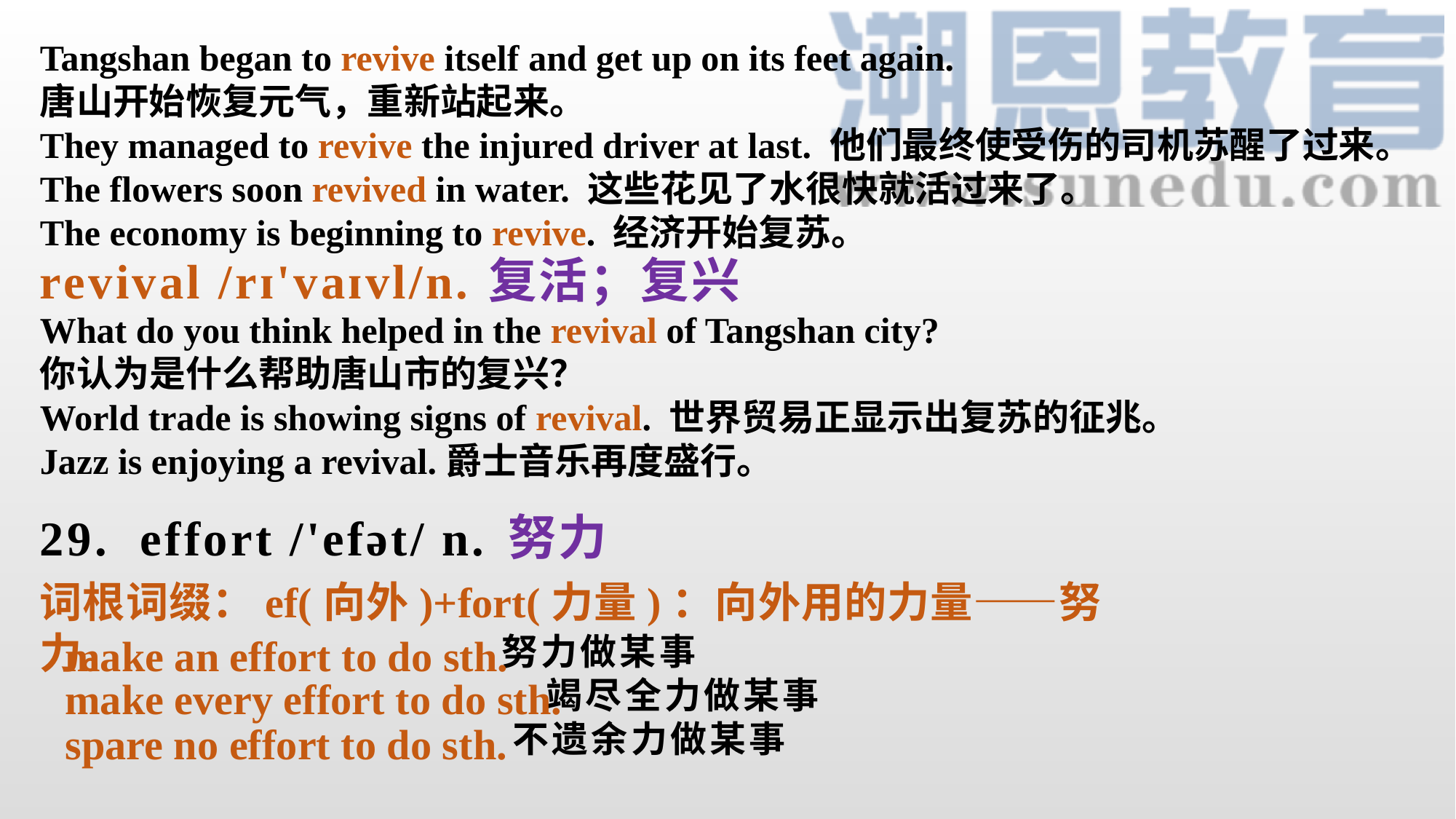

Tangshan began to revive itself and get up on its feet again.
唐山开始恢复元气，重新站起来。
They managed to revive the injured driver at last. 他们最终使受伤的司机苏醒了过来。
The flowers soon revived in water. 这些花见了水很快就活过来了。
The economy is beginning to revive. 经济开始复苏。

 复活；复兴
revival /rɪ'vaɪvl/n.

What do you think helped in the revival of Tangshan city?
你认为是什么帮助唐山市的复兴？
World trade is showing signs of revival. 世界贸易正显示出复苏的征兆。
Jazz is enjoying a revival.爵士音乐再度盛行。
 努力
29.  effort /'efət/ n.

词根词缀：ef(向外)+fort(力量)：向外用的力量——努力。
                                       努力做某事
                                           竭尽全力做某事
                                        不遗余力做某事
make an effort to do sth.
make every effort to do sth.
spare no effort to do sth.